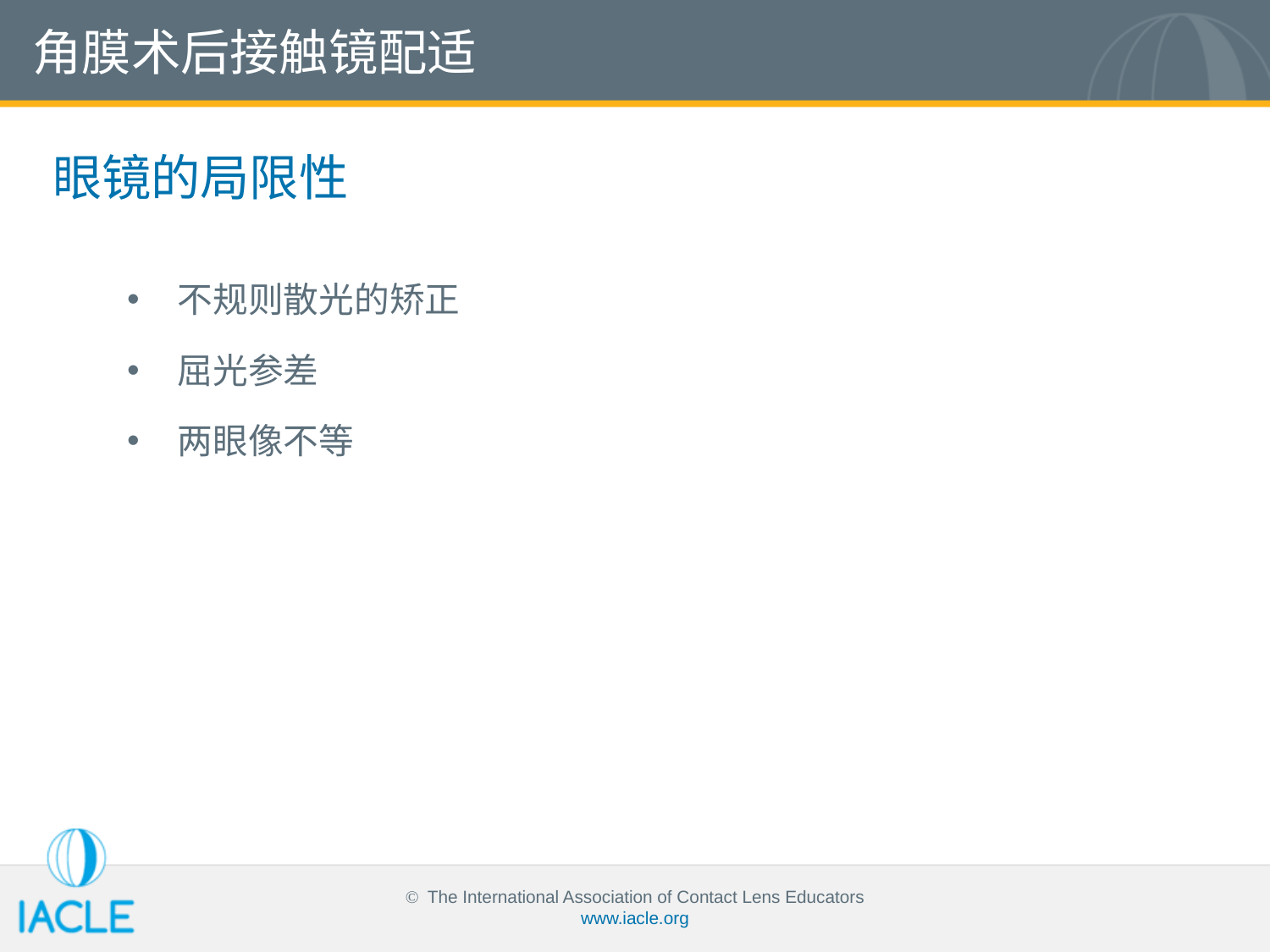

角膜术后接触镜配适
眼镜的局限性
不规则散光的矫正
屈光参差
两眼像不等